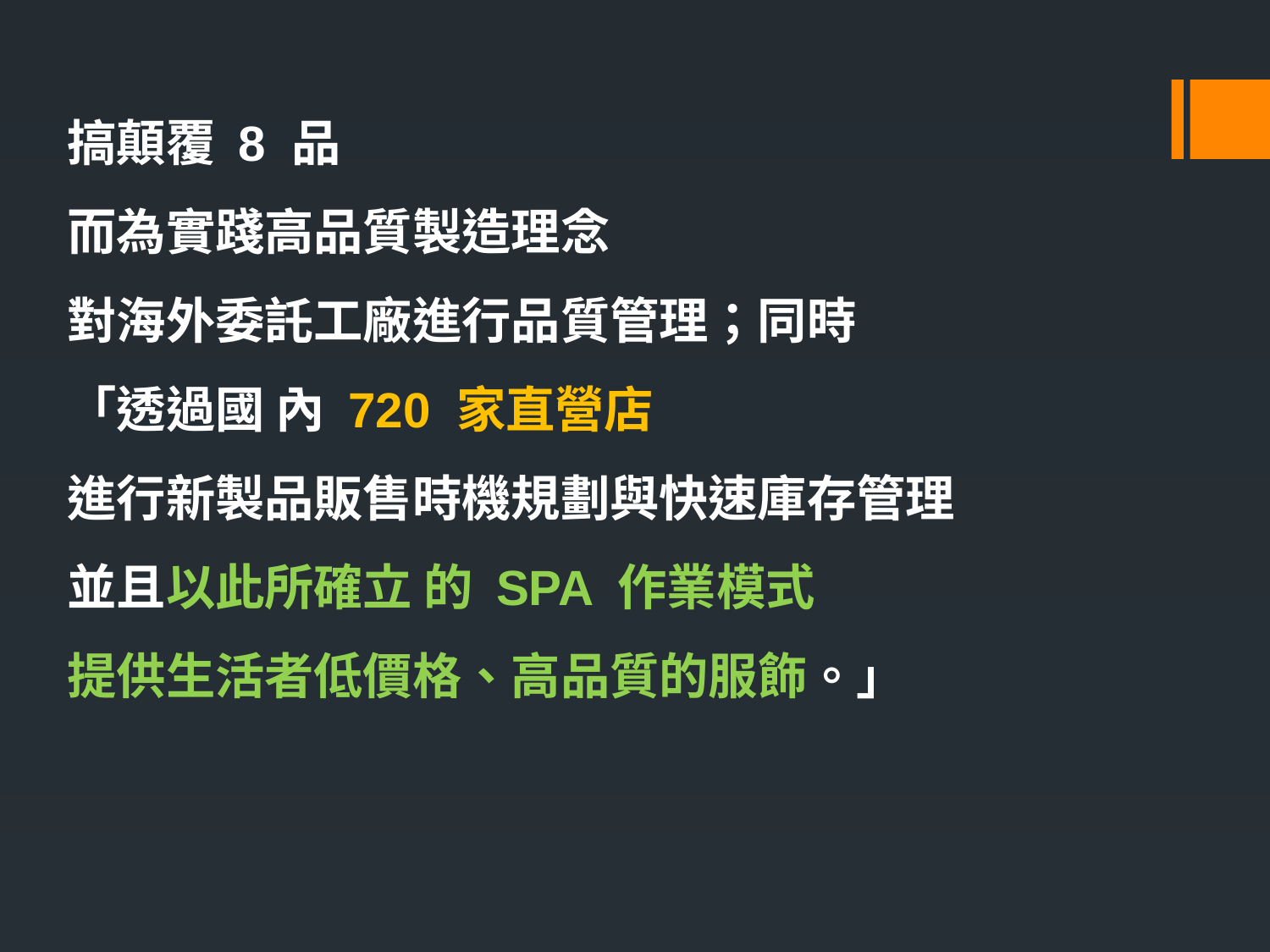

搞顛覆 8 品
而為實踐高品質製造理念
對海外委託工廠進行品質管理；同時
「透過國 內 720 家直營店
進行新製品販售時機規劃與快速庫存管理
並且以此所確立 的 SPA 作業模式
提供生活者低價格、高品質的服飾。」